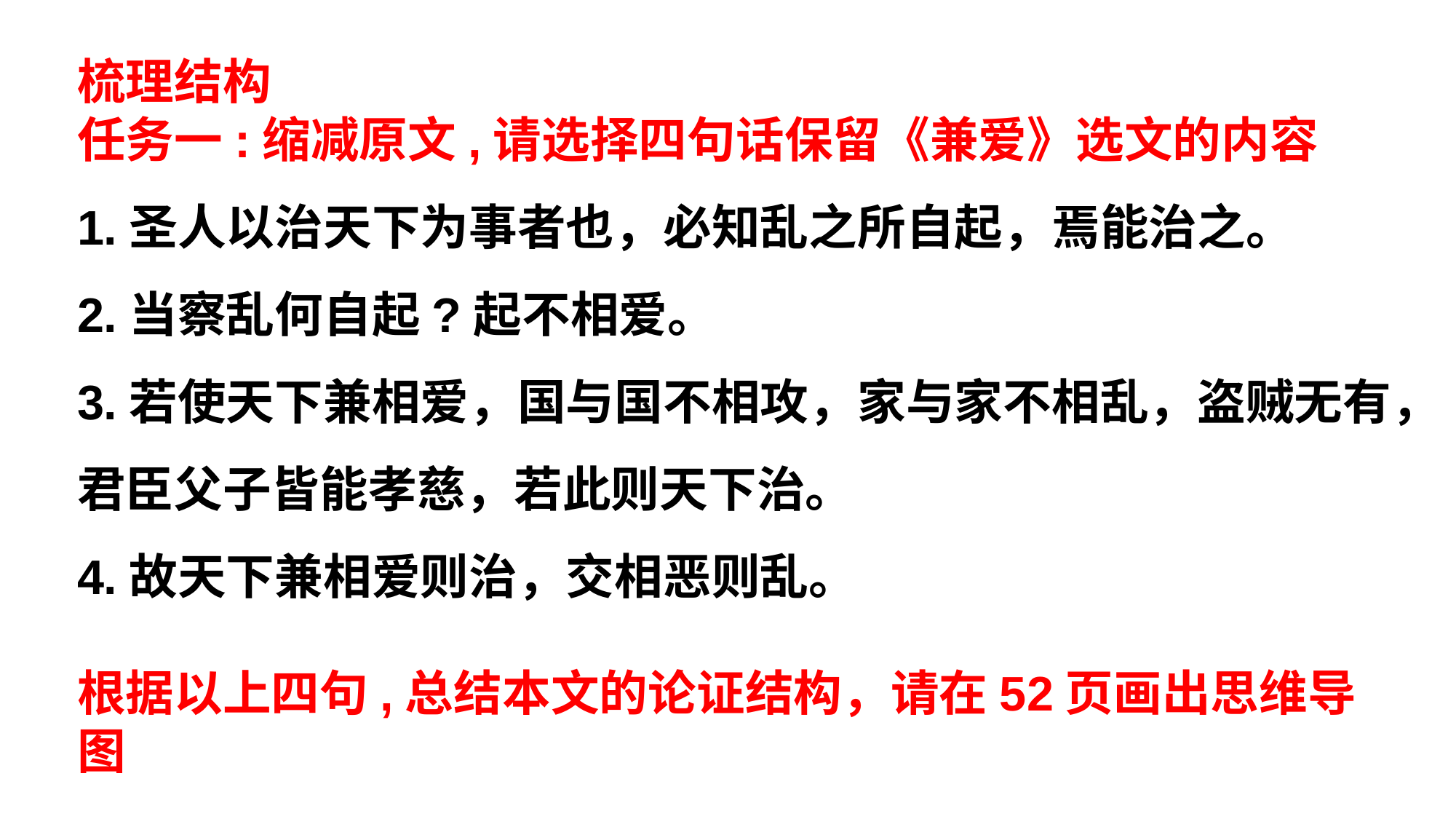

梳理结构
任务一:缩减原文,请选择四句话保留《兼爱》选文的内容
1.圣人以治天下为事者也，必知乱之所自起，焉能治之。
2.当察乱何自起?起不相爱。
3.若使天下兼相爱，国与国不相攻，家与家不相乱，盗贼无有，君臣父子皆能孝慈，若此则天下治。
4.故天下兼相爱则治，交相恶则乱。

根据以上四句,总结本文的论证结构，请在52页画出思维导图